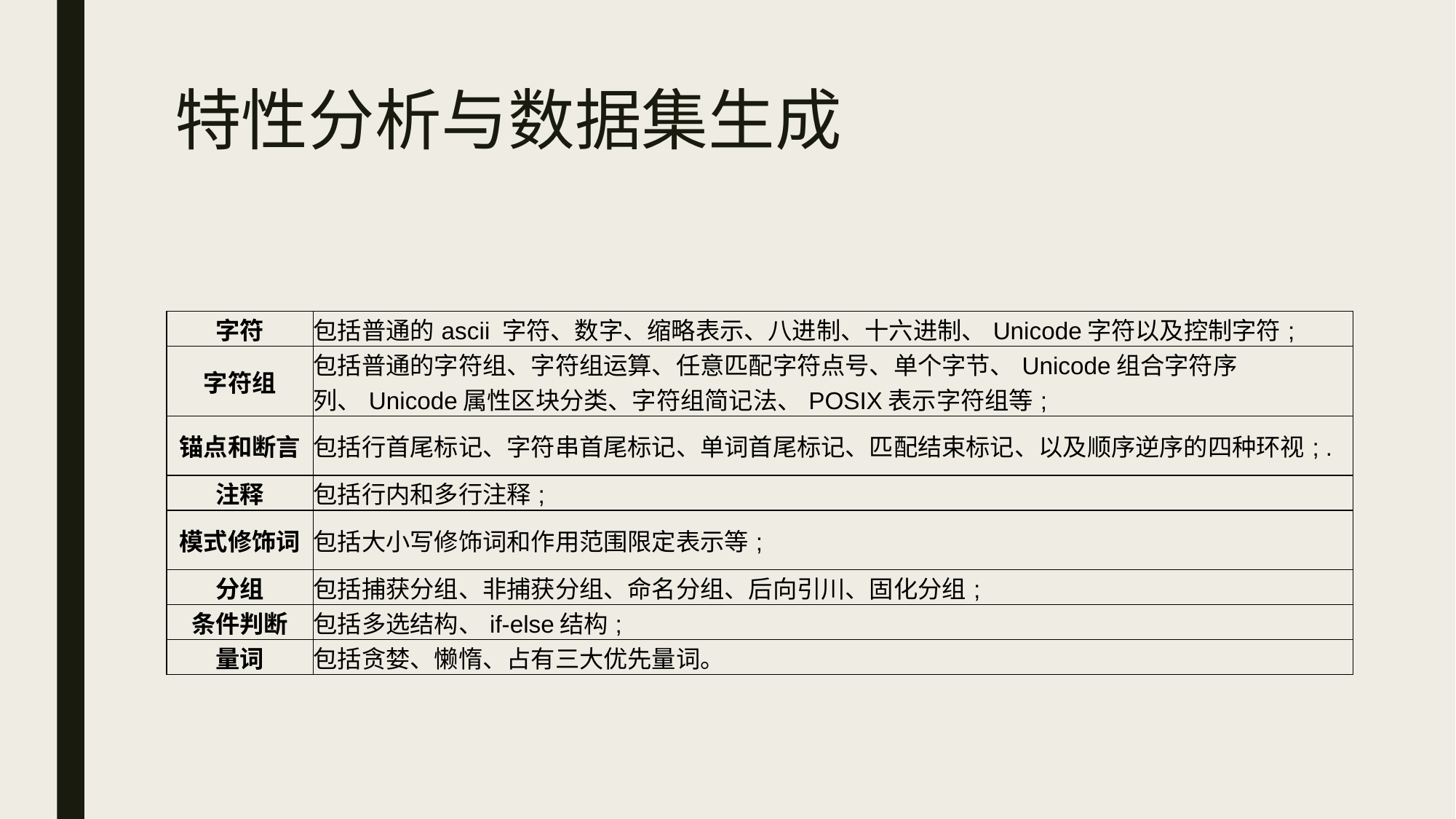

# 特性分析与数据集生成
| 字符 | 包括普通的ascii 字符、数字、缩略表示、八进制、十六进制、Unicode字符以及控制字符; |
| --- | --- |
| 字符组 | 包括普通的字符组、字符组运算、任意匹配字符点号、单个字节、Unicode组合字符序列、Unicode属性区块分类、字符组简记法、POSIX表示字符组等; |
| 锚点和断言 | 包括行首尾标记、字符串首尾标记、单词首尾标记、匹配结束标记、以及顺序逆序的四种环视; . |
| 注释 | 包括行内和多行注释; |
| 模式修饰词 | 包括大小写修饰词和作用范围限定表示等; |
| 分组 | 包括捕获分组、非捕获分组、命名分组、后向引川、固化分组; |
| 条件判断 | 包括多选结构、if-else结构; |
| 量词 | 包括贪婪、懒惰、占有三大优先量词。 |